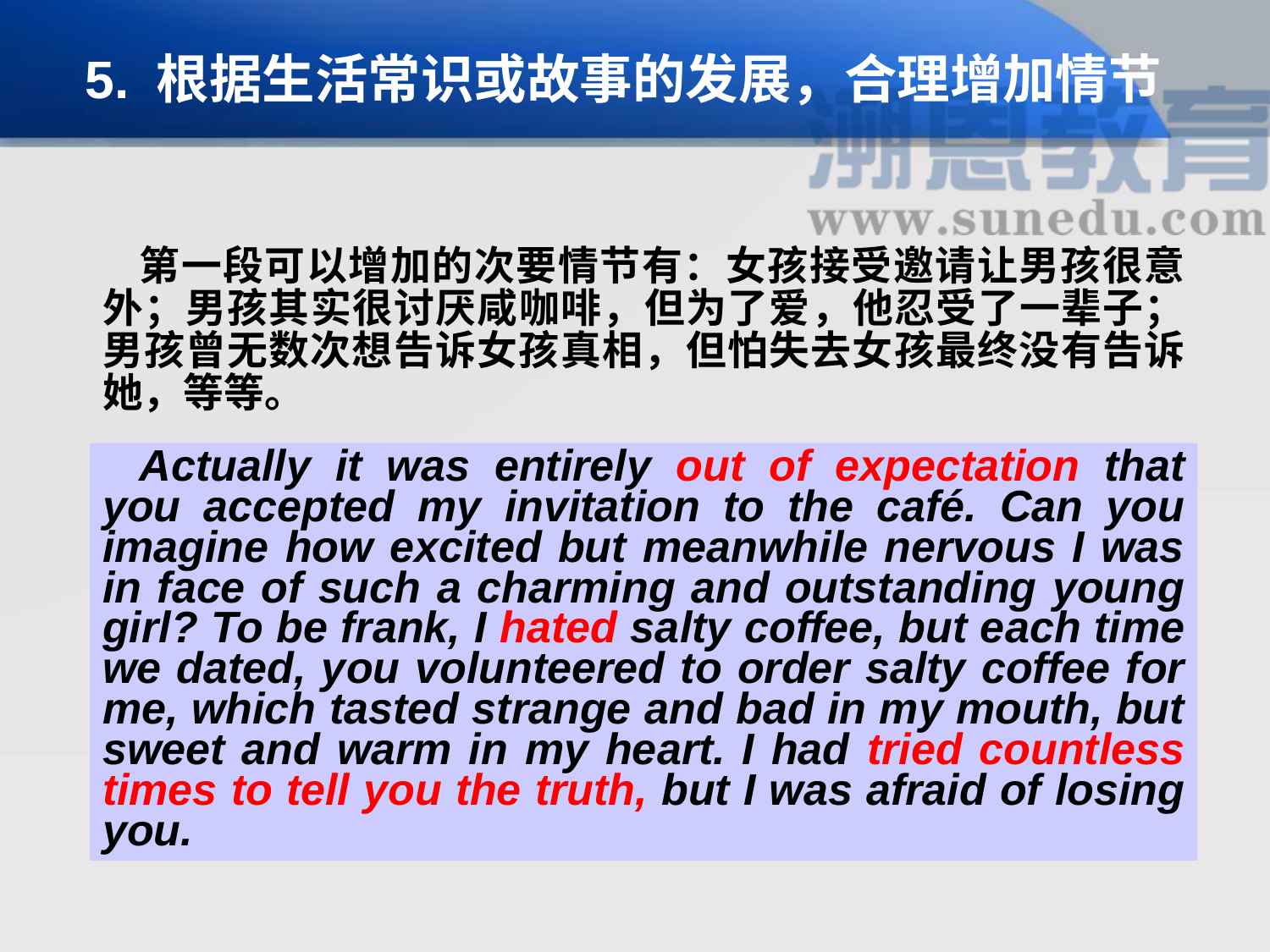

5. 根据生活常识或故事的发展，合理增加情节
第一段可以增加的次要情节有：女孩接受邀请让男孩很意外；男孩其实很讨厌咸咖啡，但为了爱，他忍受了一辈子；男孩曾无数次想告诉女孩真相，但怕失去女孩最终没有告诉她，等等。
Actually it was entirely out of expectation that you accepted my invitation to the café. Can you imagine how excited but meanwhile nervous I was in face of such a charming and outstanding young girl? To be frank, I hated salty coffee, but each time we dated, you volunteered to order salty coffee for me, which tasted strange and bad in my mouth, but sweet and warm in my heart. I had tried countless times to tell you the truth, but I was afraid of losing you.